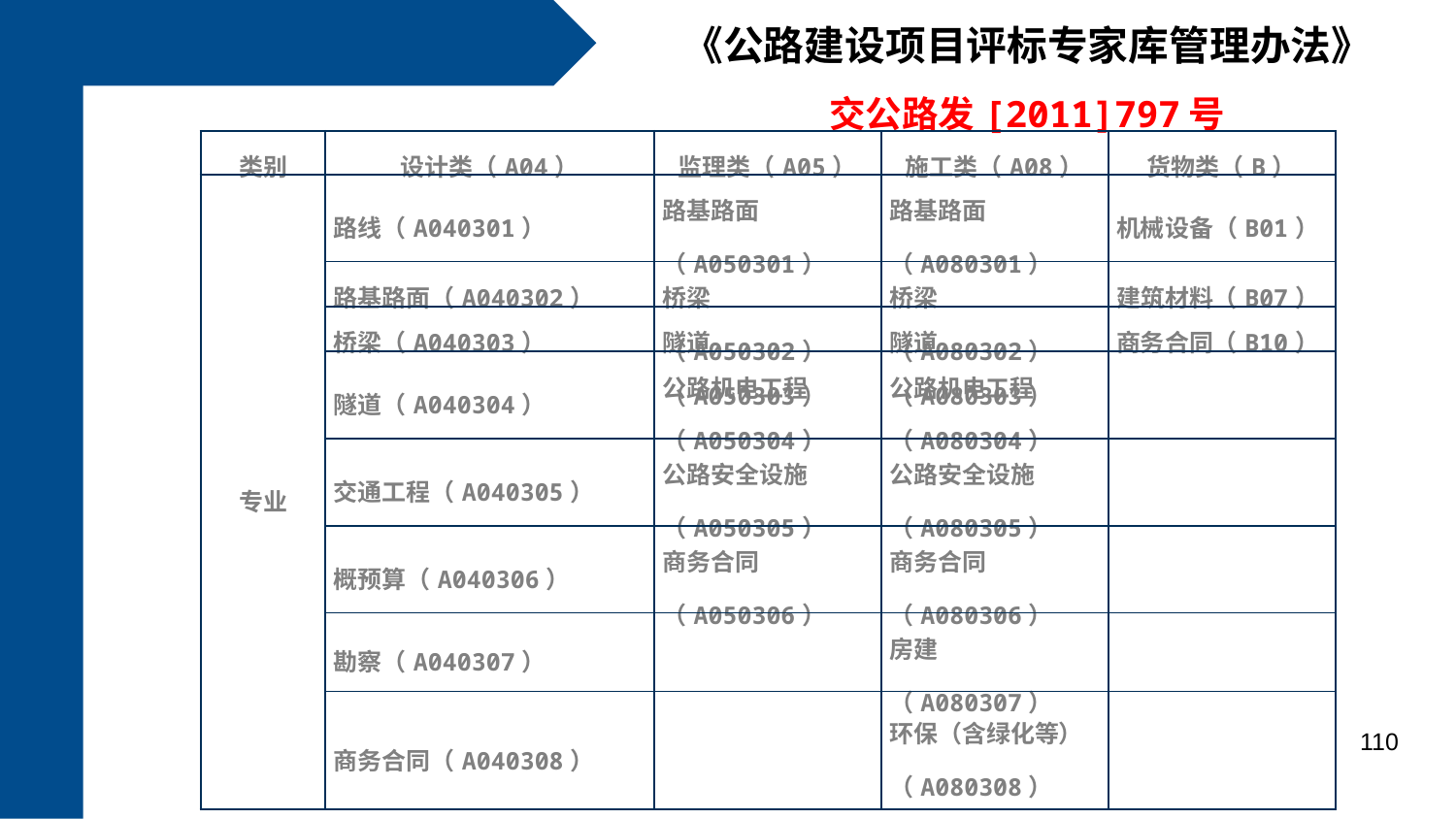

《公路建设项目评标专家库管理办法》
交公路发[2011]797号
第二章 招标
| 类别 | 设计类（A04） | 监理类（A05） | 施工类（A08） | 货物类（B） |
| --- | --- | --- | --- | --- |
| 专业 | 路线（A040301） | 路基路面（A050301） | 路基路面（A080301） | 机械设备（B01） |
|  | 路基路面（A040302） | 桥梁（A050302） | 桥梁（A080302） | 建筑材料（B07） |
|  | 桥梁（A040303） | 隧道（A050303） | 隧道（A080303） | 商务合同（B10） |
|  | 隧道（A040304） | 公路机电工程（A050304） | 公路机电工程（A080304） |  |
|  | 交通工程（A040305） | 公路安全设施（A050305） | 公路安全设施（A080305） |  |
|  | 概预算（A040306） | 商务合同（A050306） | 商务合同（A080306） |  |
|  | 勘察（A040307） |  | 房建（A080307） |  |
|  | 商务合同（A040308） |  | 环保（含绿化等）（A080308） |  |
110